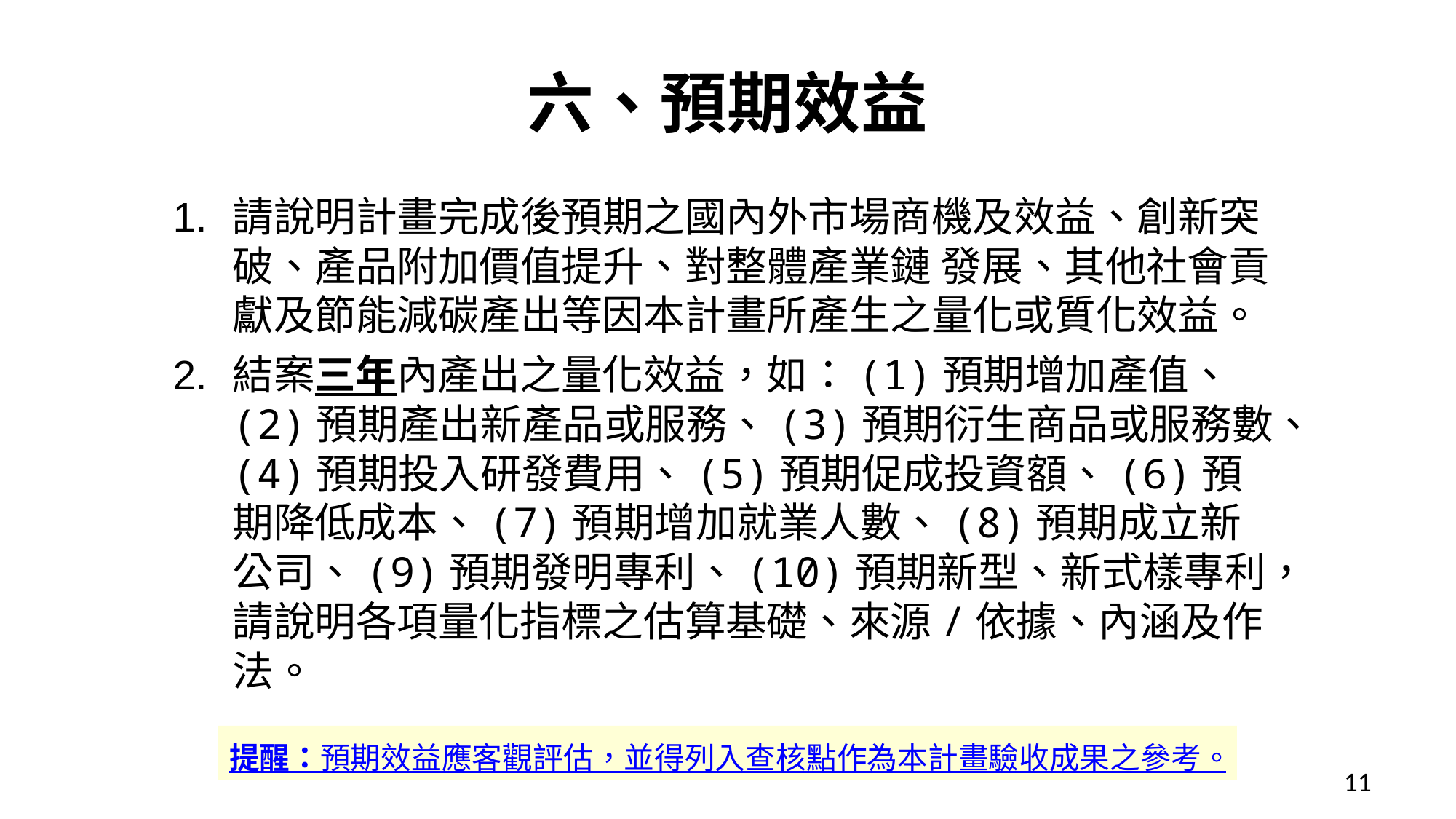

# 六、預期效益
請說明計畫完成後預期之國內外市場商機及效益、創新突破、產品附加價值提升、對整體產業鏈 發展、其他社會貢獻及節能減碳產出等因本計畫所產生之量化或質化效益。
結案三年內產出之量化效益，如：(1)預期增加產值、(2)預期產出新產品或服務、(3)預期衍生商品或服務數、(4)預期投入研發費用、(5)預期促成投資額、(6)預期降低成本、(7)預期增加就業人數、(8)預期成立新公司、(9)預期發明專利、(10)預期新型、新式樣專利，請說明各項量化指標之估算基礎、來源/依據、內涵及作法。
提醒：預期效益應客觀評估，並得列入查核點作為本計畫驗收成果之參考。
11